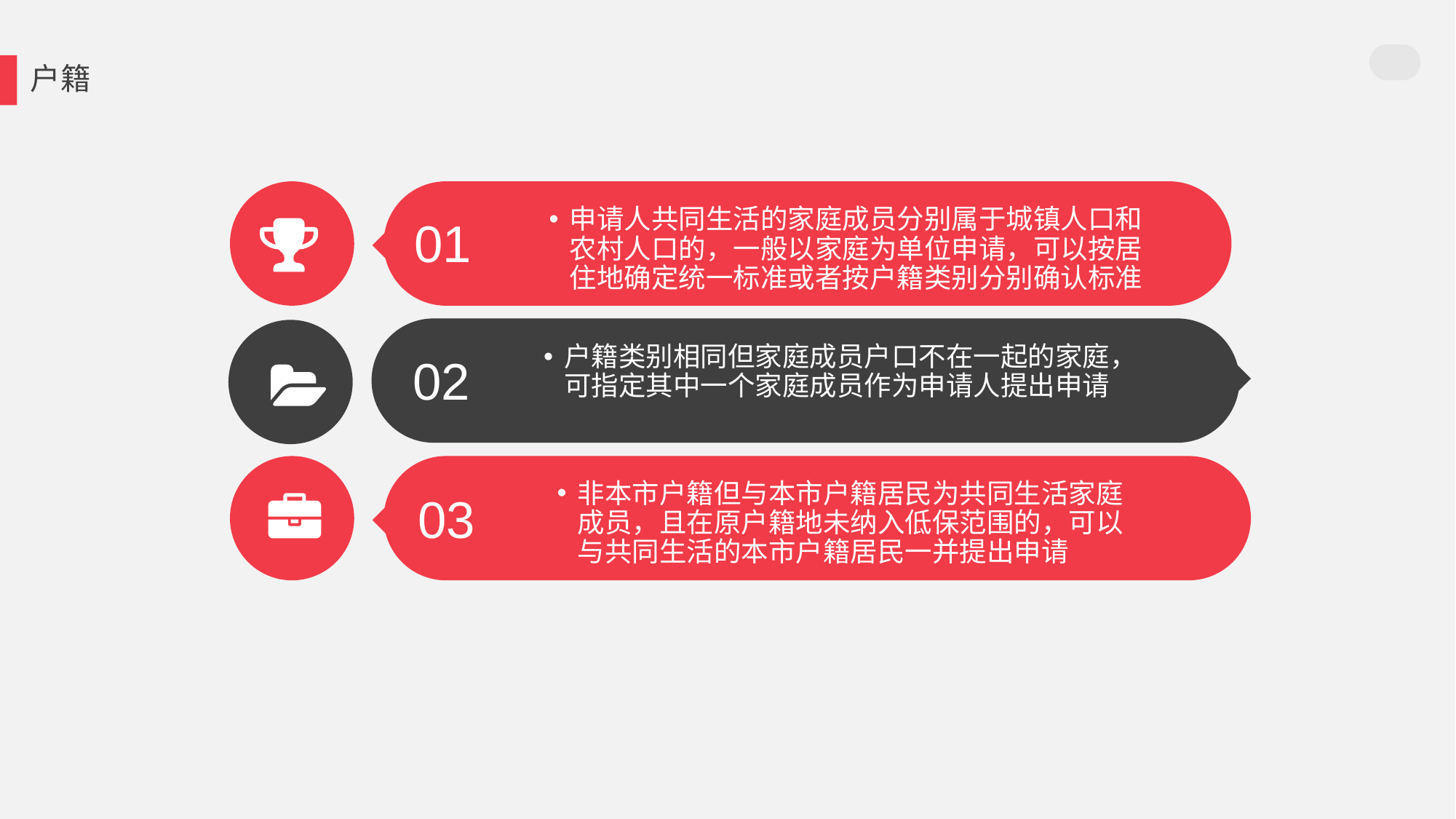

户籍

申请人共同生活的家庭成员分别属于城镇人口和农村人口的，一般以家庭为单位申请，可以按居住地确定统一标准或者按户籍类别分别确认标准

01

户籍类别相同但家庭成员户口不在一起的家庭，可指定其中一个家庭成员作为申请人提出申请
02

非本市户籍但与本市户籍居民为共同生活家庭成员，且在原户籍地未纳入低保范围的，可以与共同生活的本市户籍居民一并提出申请

03